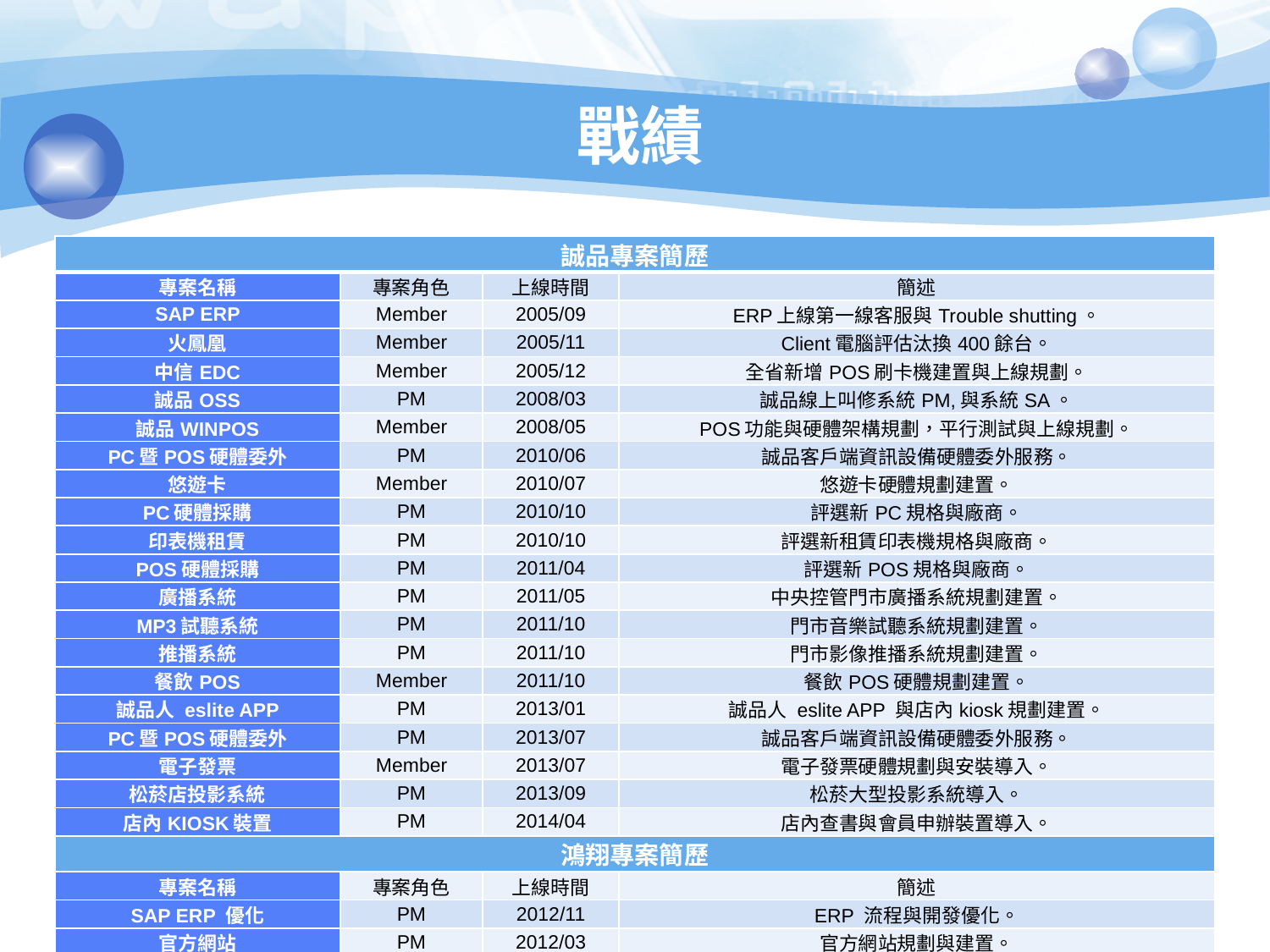

# 戰績
| 誠品專案簡歷 |  |  |  |
| --- | --- | --- | --- |
| 專案名稱 | 專案角色 | 上線時間 | 簡述 |
| SAP ERP | Member | 2005/09 | ERP上線第一線客服與Trouble shutting。 |
| 火鳳凰 | Member | 2005/11 | Client電腦評估汰換400餘台。 |
| 中信EDC | Member | 2005/12 | 全省新增POS刷卡機建置與上線規劃。 |
| 誠品OSS | PM | 2008/03 | 誠品線上叫修系統PM,與系統SA。 |
| 誠品WINPOS | Member | 2008/05 | POS功能與硬體架構規劃，平行測試與上線規劃。 |
| PC暨POS硬體委外 | PM | 2010/06 | 誠品客戶端資訊設備硬體委外服務。 |
| 悠遊卡 | Member | 2010/07 | 悠遊卡硬體規劃建置。 |
| PC硬體採購 | PM | 2010/10 | 評選新PC規格與廠商。 |
| 印表機租賃 | PM | 2010/10 | 評選新租賃印表機規格與廠商。 |
| POS硬體採購 | PM | 2011/04 | 評選新POS規格與廠商。 |
| 廣播系統 | PM | 2011/05 | 中央控管門市廣播系統規劃建置。 |
| MP3試聽系統 | PM | 2011/10 | 門市音樂試聽系統規劃建置。 |
| 推播系統 | PM | 2011/10 | 門市影像推播系統規劃建置。 |
| 餐飲POS | Member | 2011/10 | 餐飲POS硬體規劃建置。 |
| 誠品人 eslite APP | PM | 2013/01 | 誠品人 eslite APP 與店內kiosk規劃建置。 |
| PC暨POS硬體委外 | PM | 2013/07 | 誠品客戶端資訊設備硬體委外服務。 |
| 電子發票 | Member | 2013/07 | 電子發票硬體規劃與安裝導入。 |
| 松菸店投影系統 | PM | 2013/09 | 松菸大型投影系統導入。 |
| 店內KIOSK裝置 | PM | 2014/04 | 店內查書與會員申辦裝置導入。 |
| 鴻翔專案簡歷 |  |  |  |
| 專案名稱 | 專案角色 | 上線時間 | 簡述 |
| SAP ERP 優化 | PM | 2012/11 | ERP 流程與開發優化。 |
| 官方網站 | PM | 2012/03 | 官方網站規劃與建置。 |
4